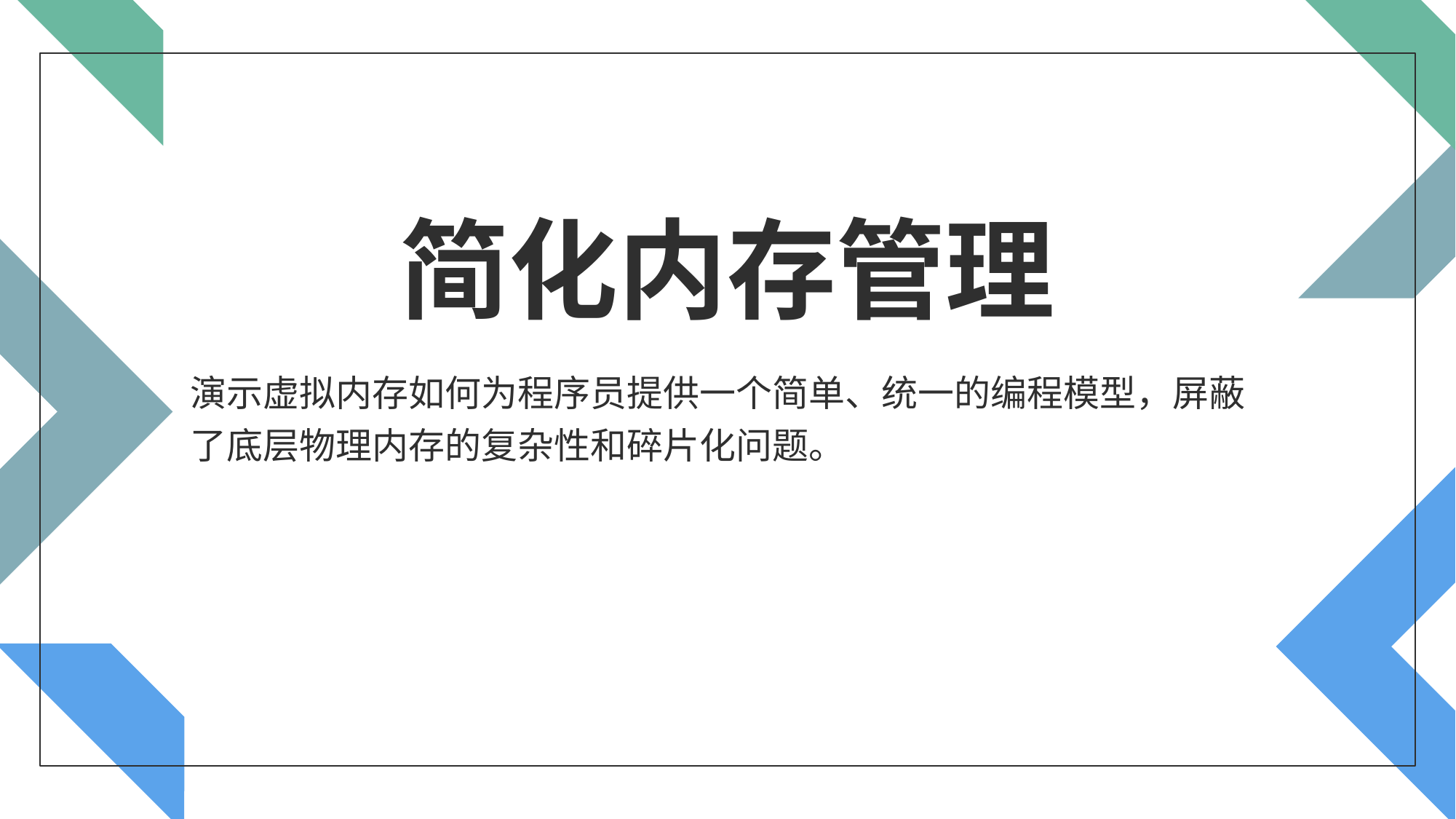

简化内存管理
演示虚拟内存如何为程序员提供一个简单、统一的编程模型，屏蔽了底层物理内存的复杂性和碎片化问题。